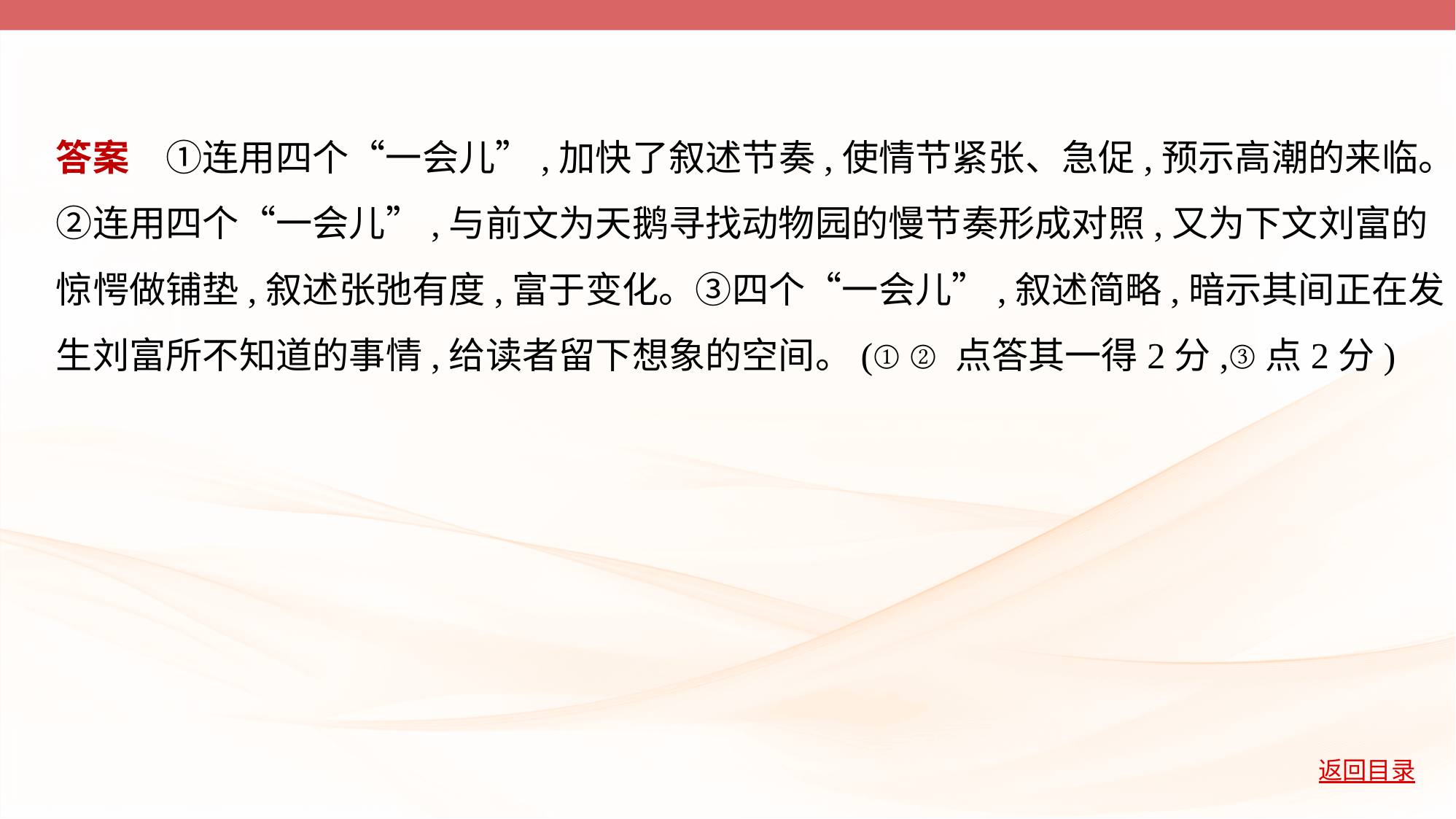

答案　①连用四个“一会儿”,加快了叙述节奏,使情节紧张、急促,预示高潮的来临。
②连用四个“一会儿”,与前文为天鹅寻找动物园的慢节奏形成对照,又为下文刘富的
惊愕做铺垫,叙述张弛有度,富于变化。③四个“一会儿”,叙述简略,暗示其间正在发
生刘富所不知道的事情,给读者留下想象的空间。(①②点答其一得2分,③点2分)